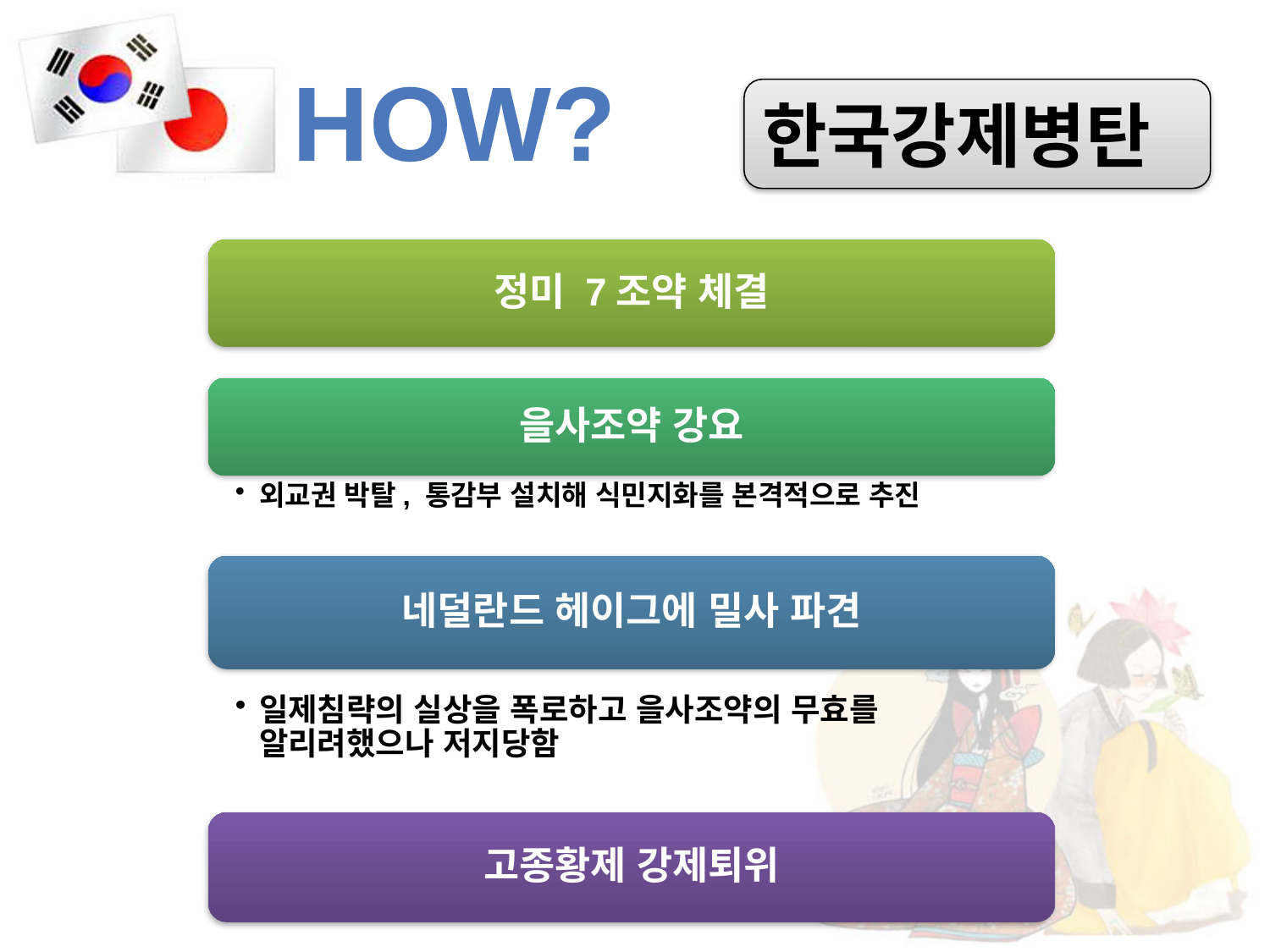

# how?
한국강제병탄
정미 7조약 체결
을사조약 강요
외교권 박탈, 통감부 설치해 식민지화를 본격적으로 추진
네덜란드 헤이그에 밀사 파견
일제침략의 실상을 폭로하고 을사조약의 무효를 알리려했으나 저지당함
고종황제 강제퇴위